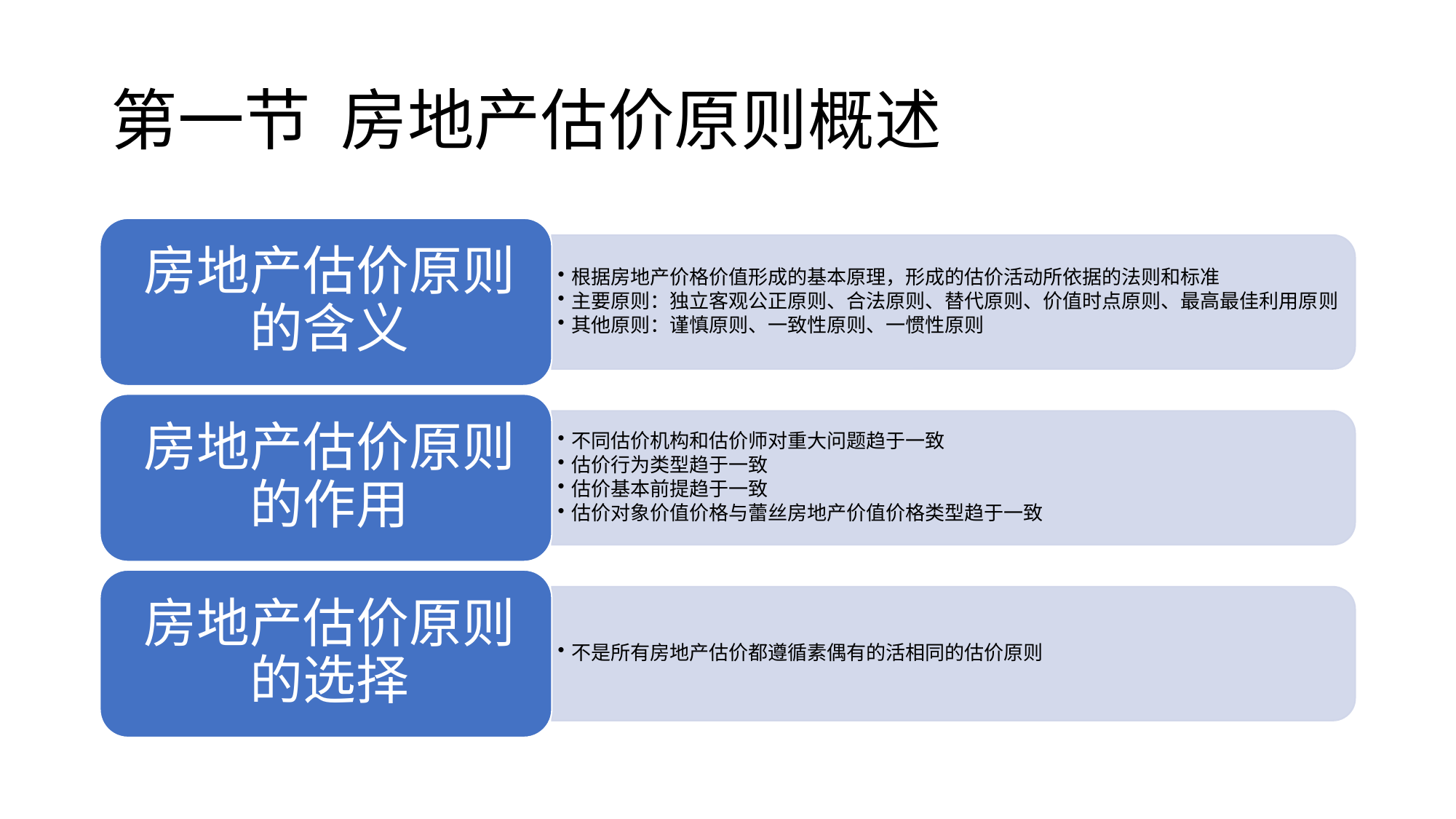

# 第一节  房地产估价原则概述
根据房地产价格价值形成的基本原理，形成的估价活动所依据的法则和标准
主要原则：独立客观公正原则、合法原则、替代原则、价值时点原则、最高最佳利用原则
其他原则：谨慎原则、一致性原则、一惯性原则
房地产估价原则的含义
不同估价机构和估价师对重大问题趋于一致
估价行为类型趋于一致
估价基本前提趋于一致
估价对象价值价格与蕾丝房地产价值价格类型趋于一致
房地产估价原则的作用
不是所有房地产估价都遵循素偶有的活相同的估价原则
房地产估价原则的选择